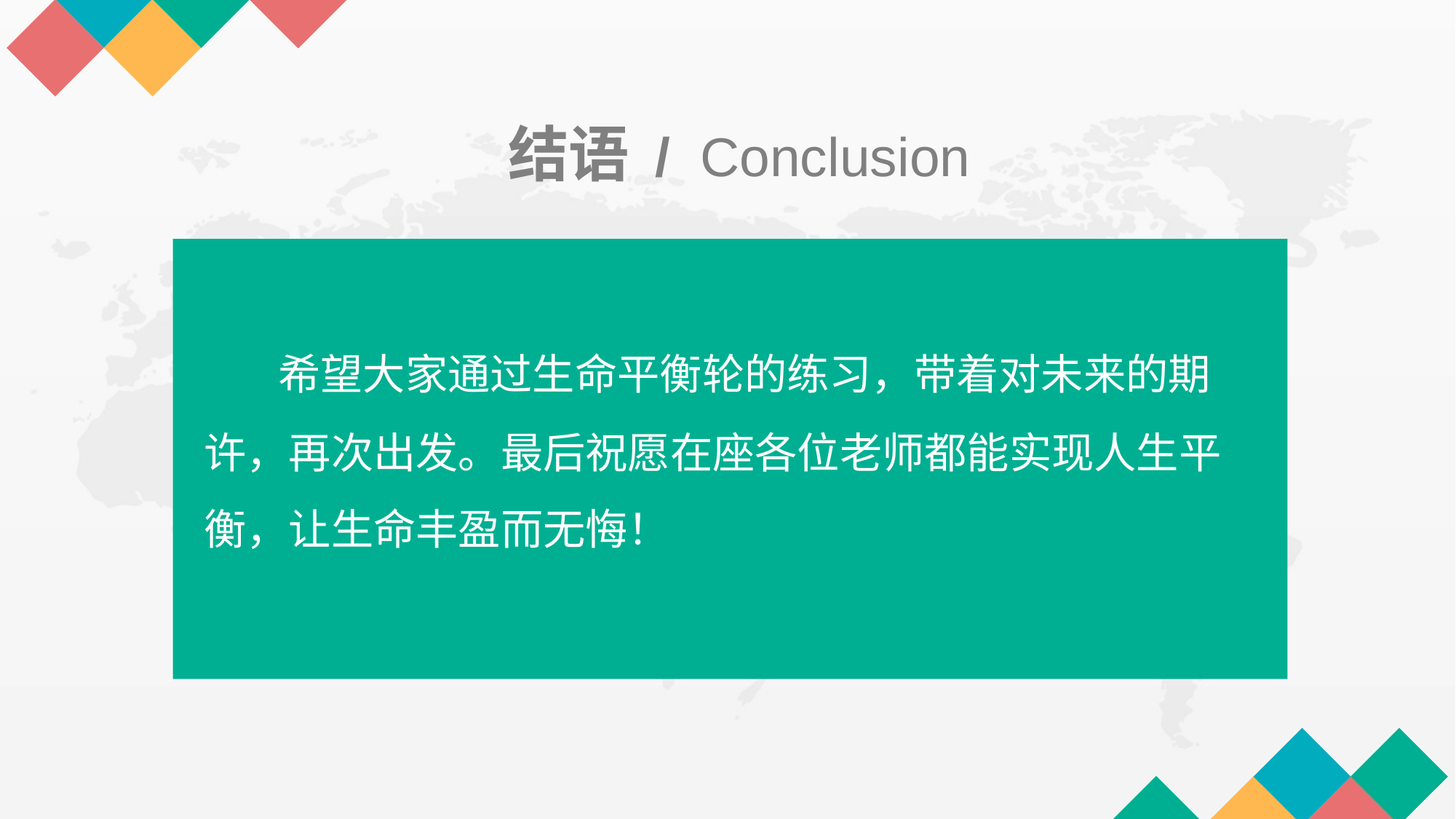

结语 /  Conclusion

       希望大家通过生命平衡轮的练习，带着对未来的期许，再次出发。最后祝愿在座各位老师都能实现人生平衡，让生命丰盈而无悔！